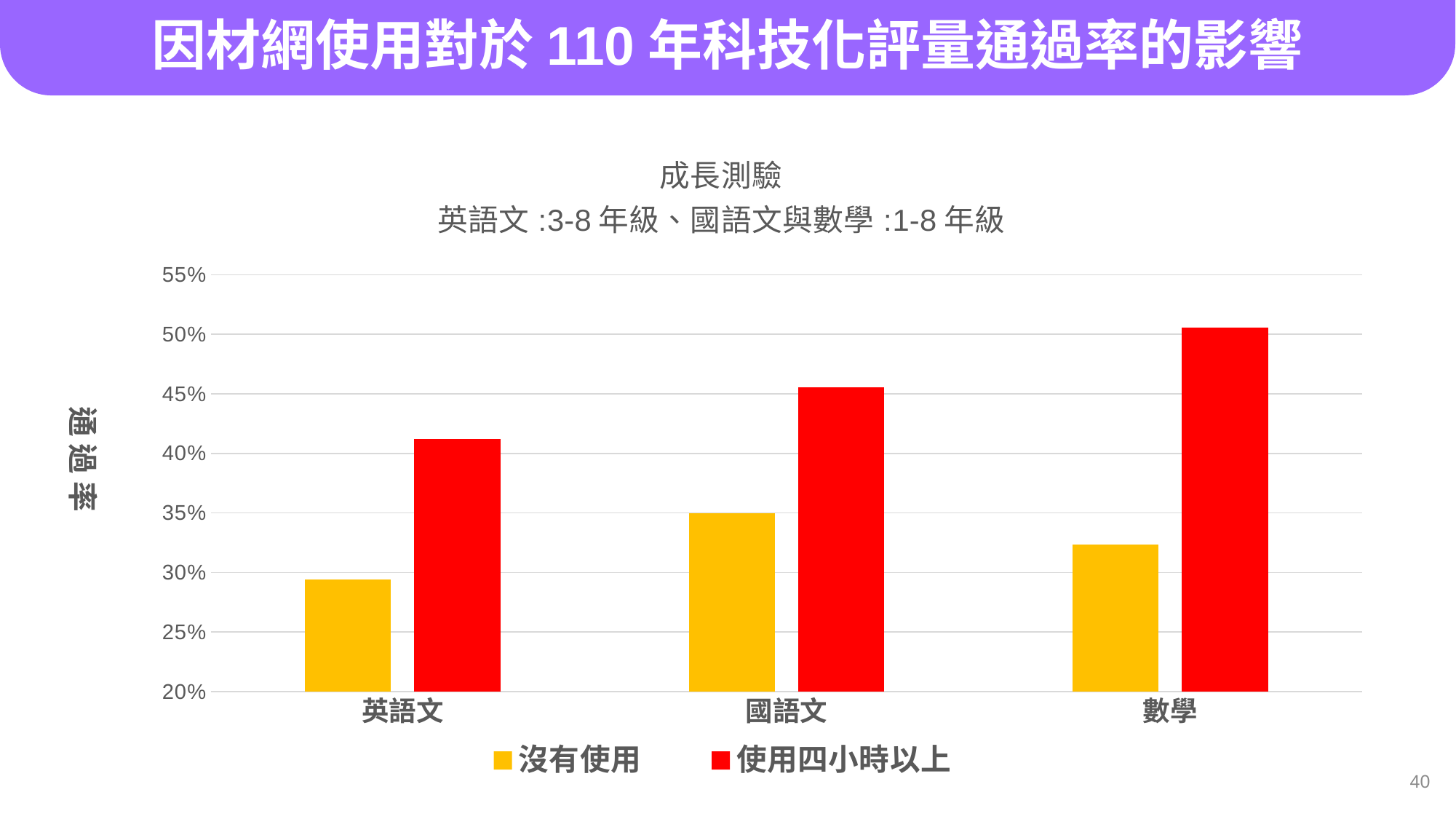

# 因材網使用對於110年科技化評量通過率的影響

### Chart: 成長測驗
英語文:3-8年級、國語文與數學:1-8年級

| Category | 沒有使用 | 使用四小時以上 |
|---|---|---|
| 英語文 | 0.2941 | 0.4122 |
| 國語文 | 0.3499 | 0.4553 |
| 數學 | 0.3234 | 0.5059 |
40